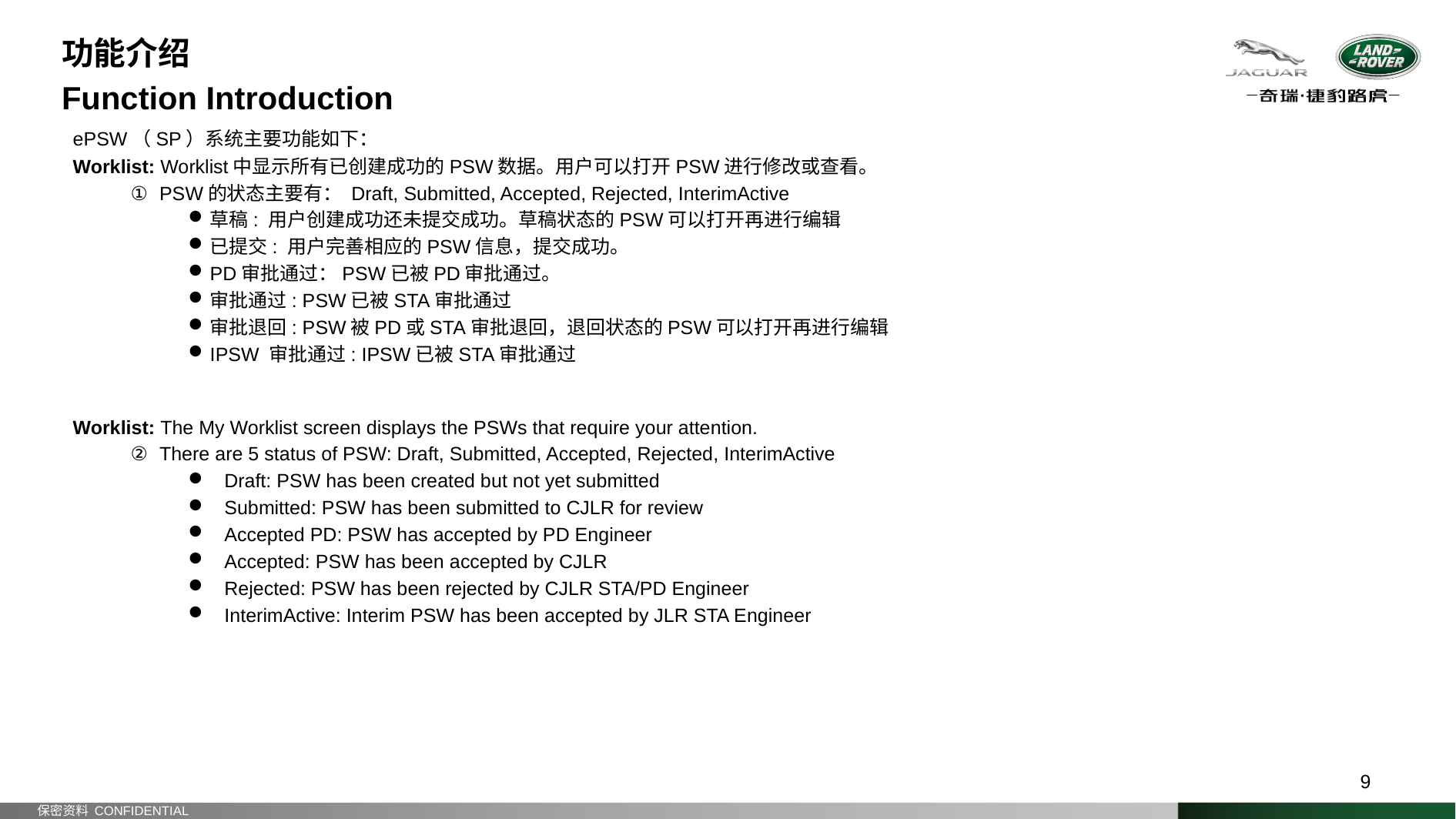

功能介绍
Function Introduction
ePSW（SP）系统主要功能如下：
Worklist: Worklist中显示所有已创建成功的PSW数据。用户可以打开PSW进行修改或查看。
PSW的状态主要有： Draft, Submitted, Accepted, Rejected, InterimActive
草稿: 用户创建成功还未提交成功。草稿状态的PSW可以打开再进行编辑
已提交: 用户完善相应的PSW信息，提交成功。
PD审批通过：PSW已被PD审批通过。
审批通过: PSW已被STA审批通过
审批退回: PSW被PD或STA审批退回，退回状态的PSW可以打开再进行编辑
IPSW 审批通过: IPSW已被STA审批通过

Worklist: The My Worklist screen displays the PSWs that require your attention.
There are 5 status of PSW: Draft, Submitted, Accepted, Rejected, InterimActive
Draft: PSW has been created but not yet submitted
Submitted: PSW has been submitted to CJLR for review
Accepted PD: PSW has accepted by PD Engineer
Accepted: PSW has been accepted by CJLR
Rejected: PSW has been rejected by CJLR STA/PD Engineer
InterimActive: Interim PSW has been accepted by JLR STA Engineer

9